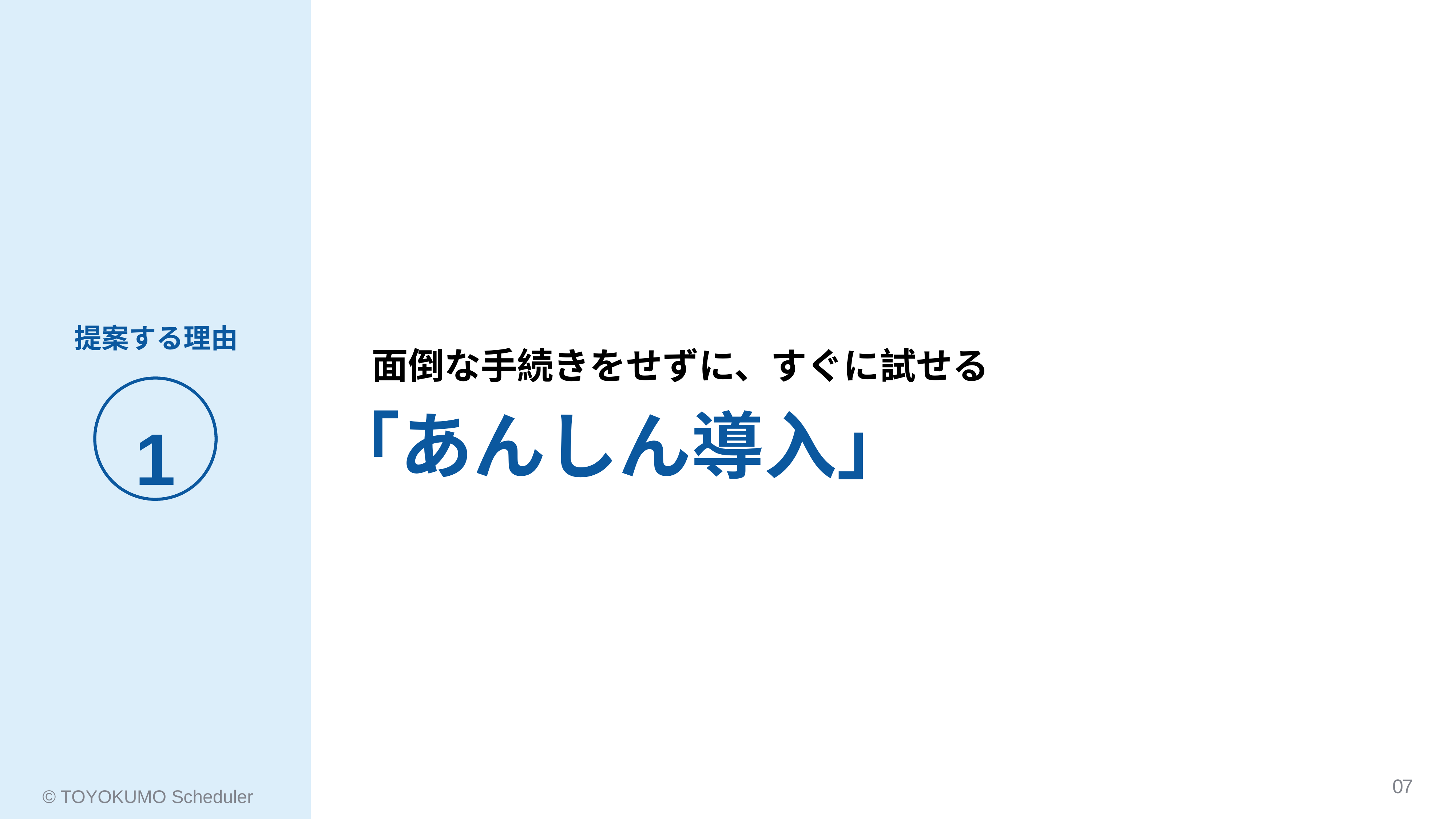

提案する理由
面倒な手続きをせずに、すぐに試せる

1
「あんしん導入」
07
© TOYOKUMO Scheduler